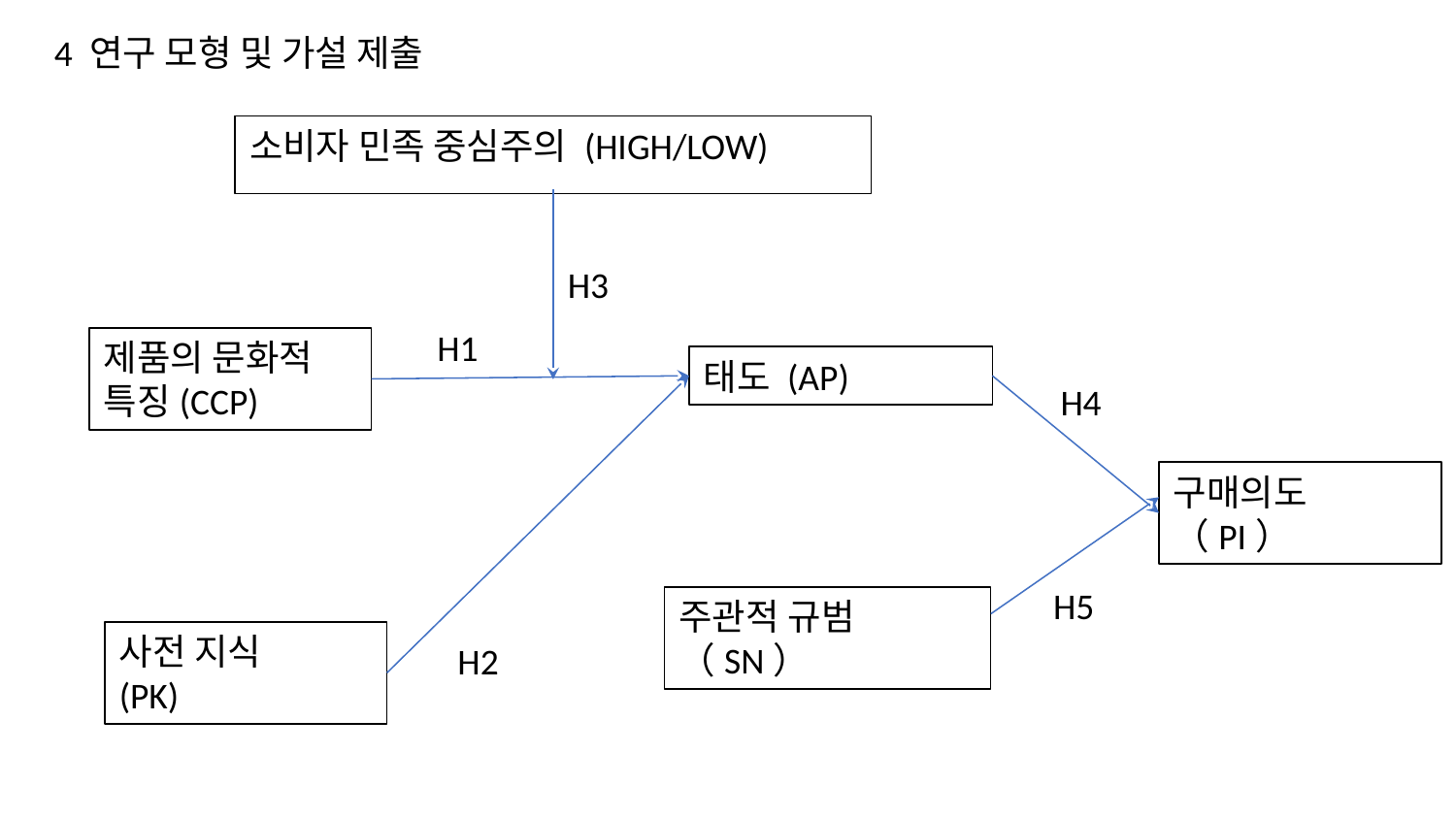

4 연구 모형 및 가설 제출
소비자 민족 중심주의 (HIGH/LOW)
H3
H1
제품의 문화적 특징(CCP)
태도 (AP)
H4

구매의도 （PI）
H5
주관적 규범（SN）
사전 지식
(PK)
H2